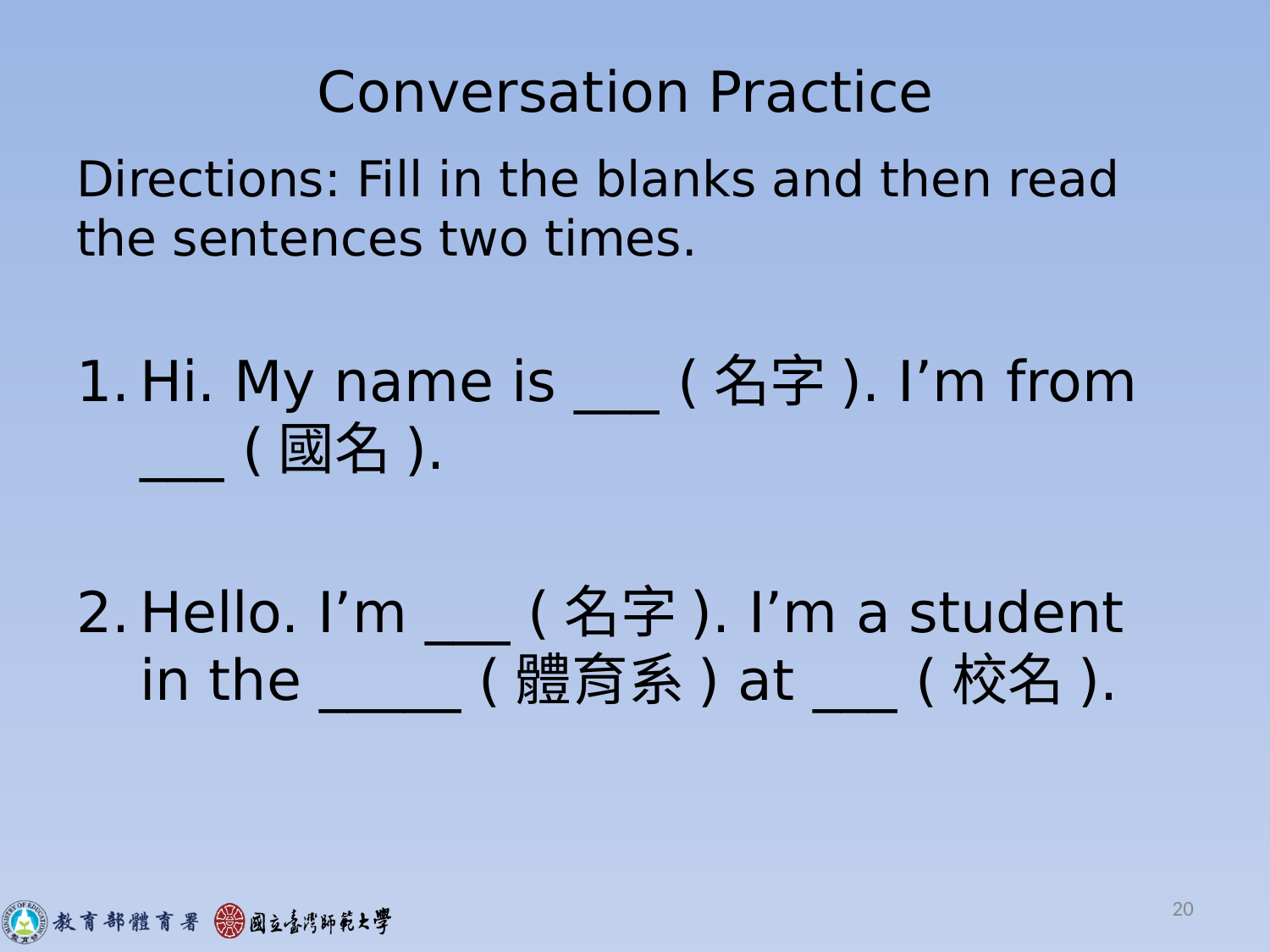

# Conversation Practice
Directions: Fill in the blanks and then read the sentences two times.

Hi. My name is ___ (名字). I’m from  ___ (國名).

Hello. I’m ___ (名字). I’m a student in the _____ (體育系) at ___ (校名).

20